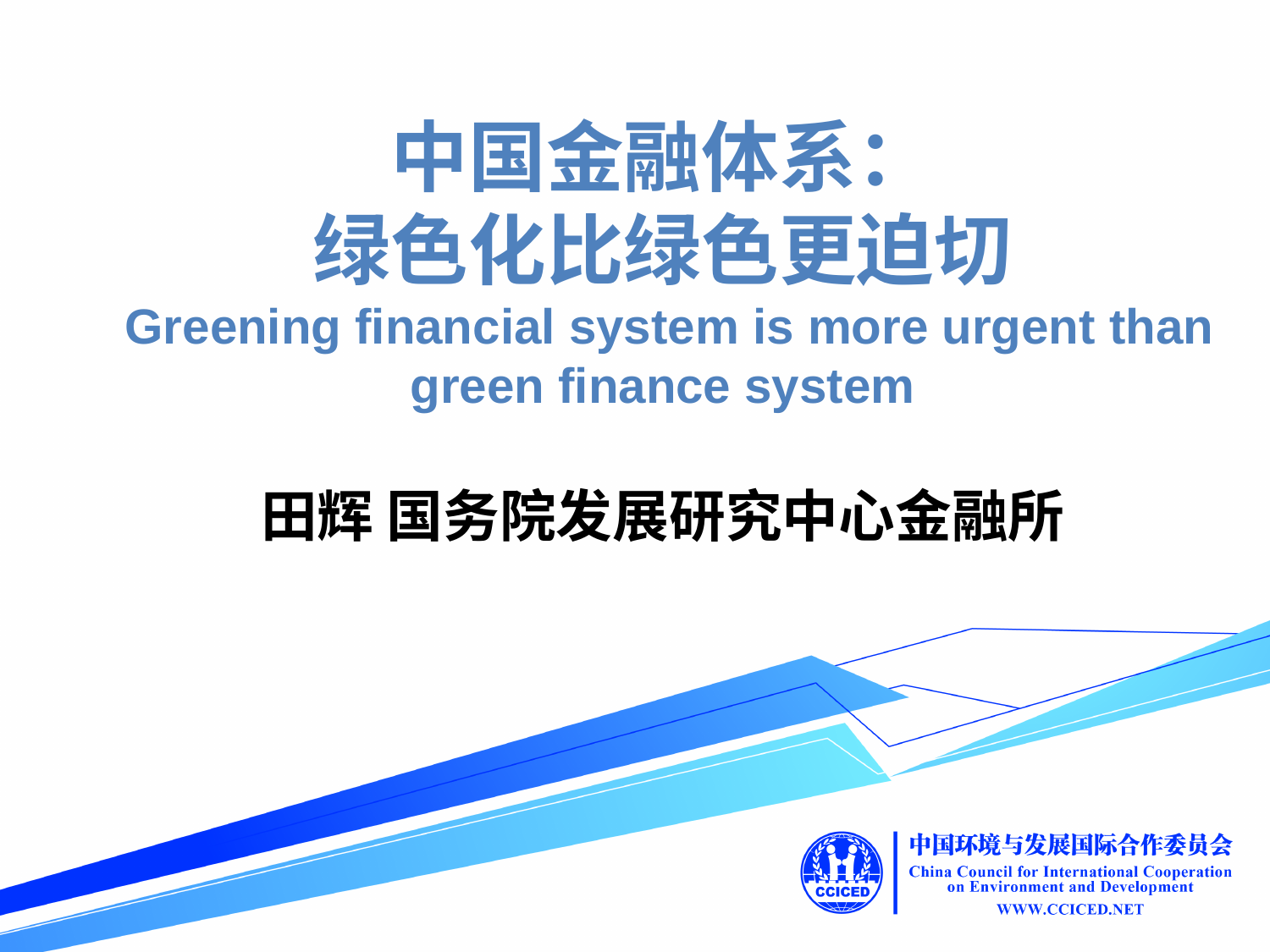

中国金融体系：
绿色化比绿色更迫切
 Greening financial system is more urgent than green finance system

田辉 国务院发展研究中心金融所